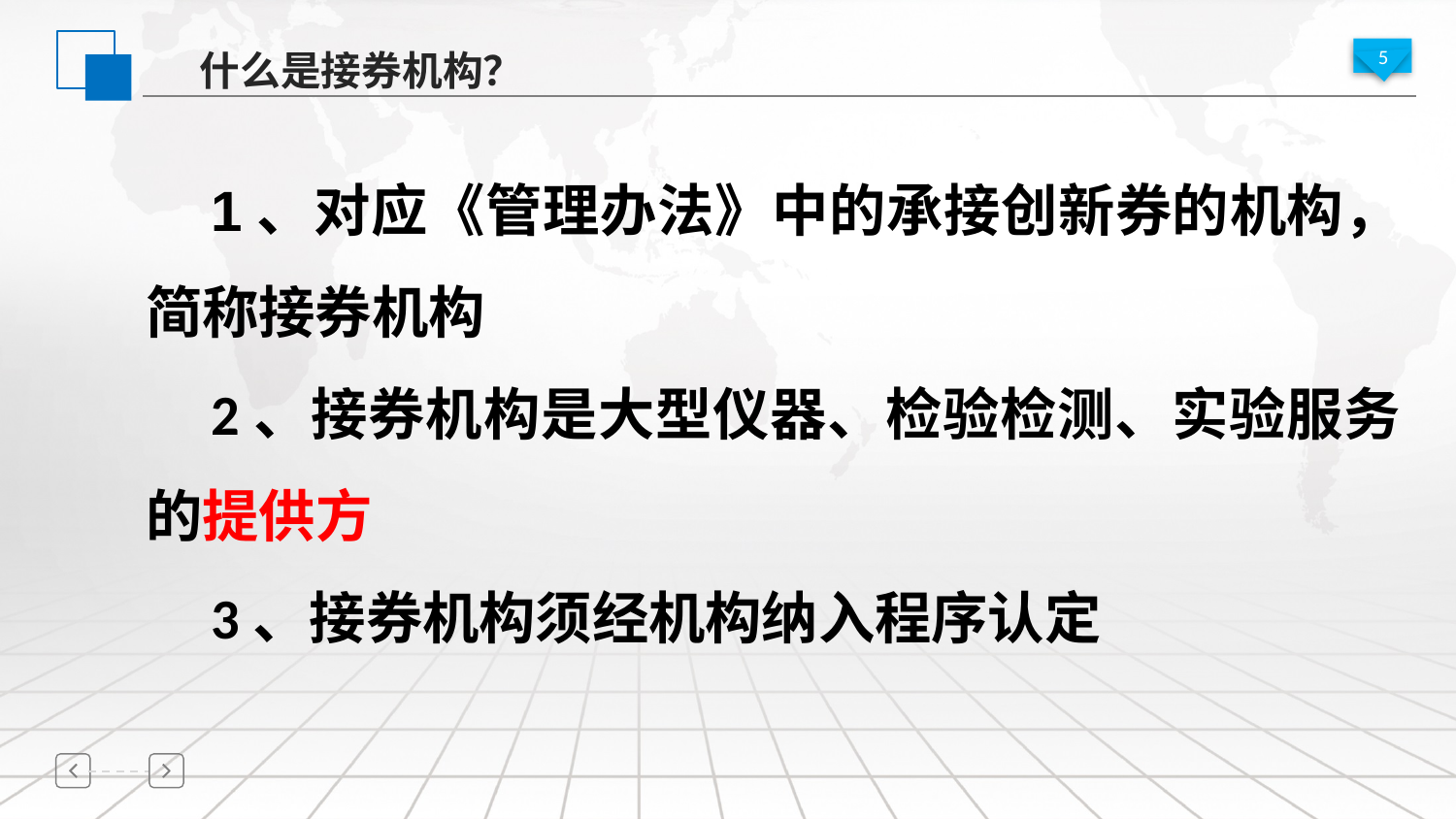

# 什么是接券机构？
1、对应《管理办法》中的承接创新券的机构，简称接券机构
2、接券机构是大型仪器、检验检测、实验服务的提供方
3、接券机构须经机构纳入程序认定